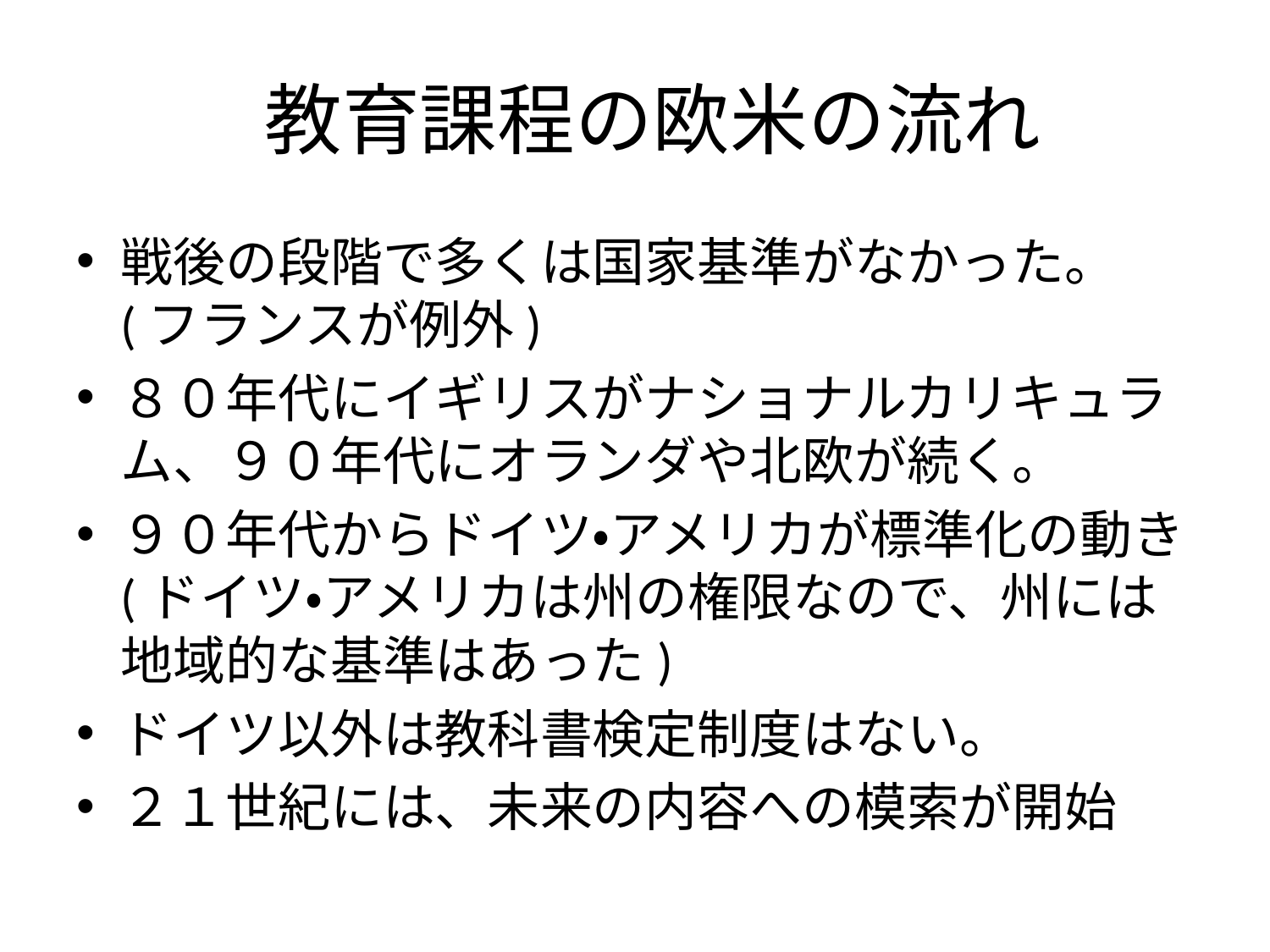

# 教育課程の欧米の流れ
戦後の段階で多くは国家基準がなかった。(フランスが例外)
８０年代にイギリスがナショナルカリキュラム、９０年代にオランダや北欧が続く。
９０年代からドイツ・アメリカが標準化の動き(ドイツ・アメリカは州の権限なので、州には地域的な基準はあった)
ドイツ以外は教科書検定制度はない。
２１世紀には、未来の内容への模索が開始